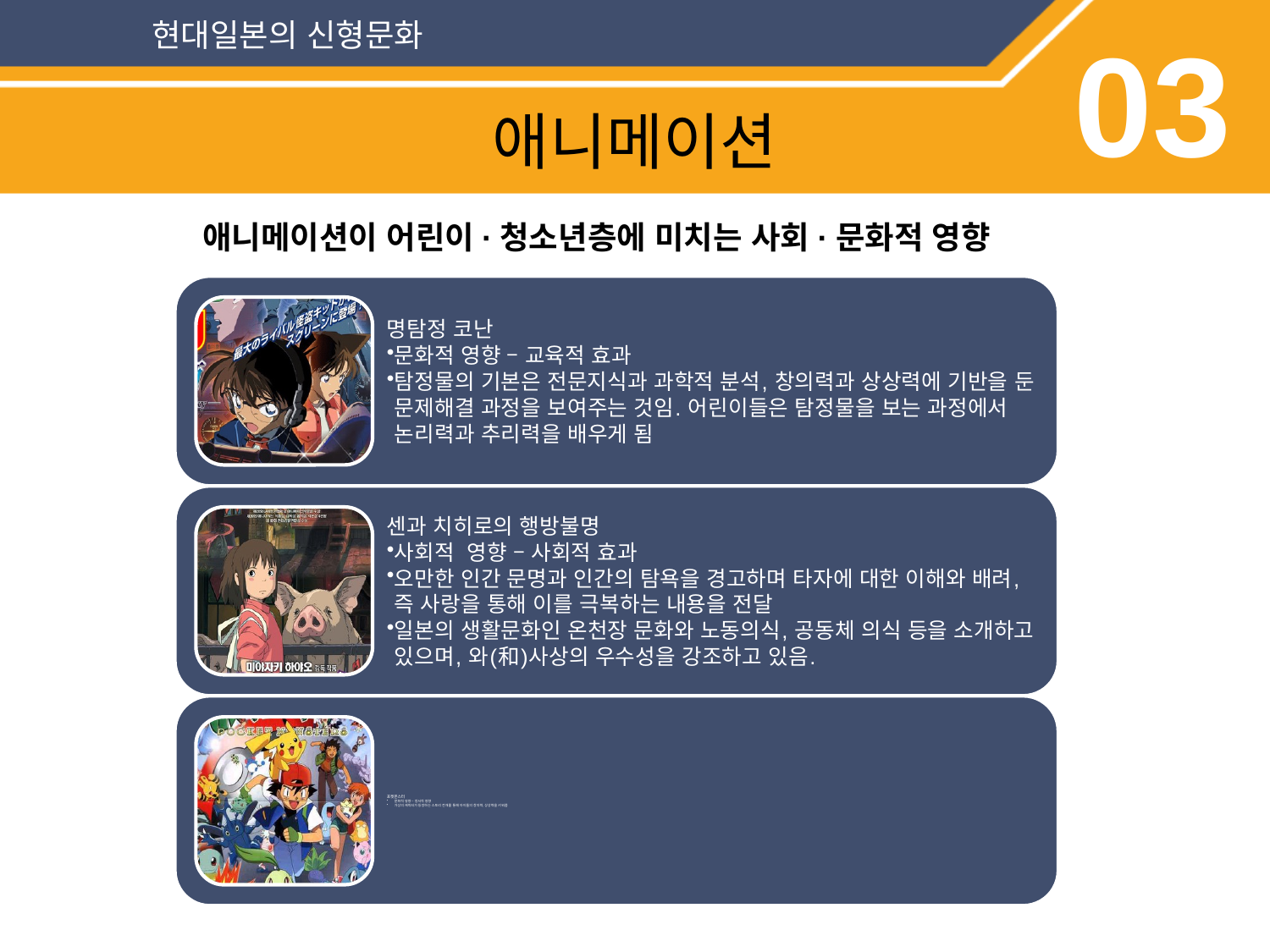

현대일본의 신형문화
03
애니메이션
애니메이션이 어린이·청소년층에 미치는 사회·문화적 영향

명탐정 코난
탐정물의 기본은 전문지식과 과학적 분석, 창의력과 상상력에 기반을 둔 문제해결 과정을 보여주는 것임. 어린이들은 탐정물을 보는 과정에서 논리력과 추리력을 배우게 됨
센과 치히로의 행방불명
사회적  영향 – 사회적 효과
오만한 인간 문명과 인간의 탐욕을 경고하며 타자에 대한 이해와 배려, 즉 사랑을 통해 이를 극복하는 내용을 전달
포켓몬스터
문화적 영향 – 정서적 영향
가상의 캐릭터가 등장하는 스토리 전개를 통해 아이들의 창의력, 상상력을 키워줌
문화적 영향 – 교육적 효과
일본의 생활문화인 온천장 문화와 노동의식, 공동체 의식 등을 소개하고 있으며, 와(和)사상의 우수성을 강조하고 있음.